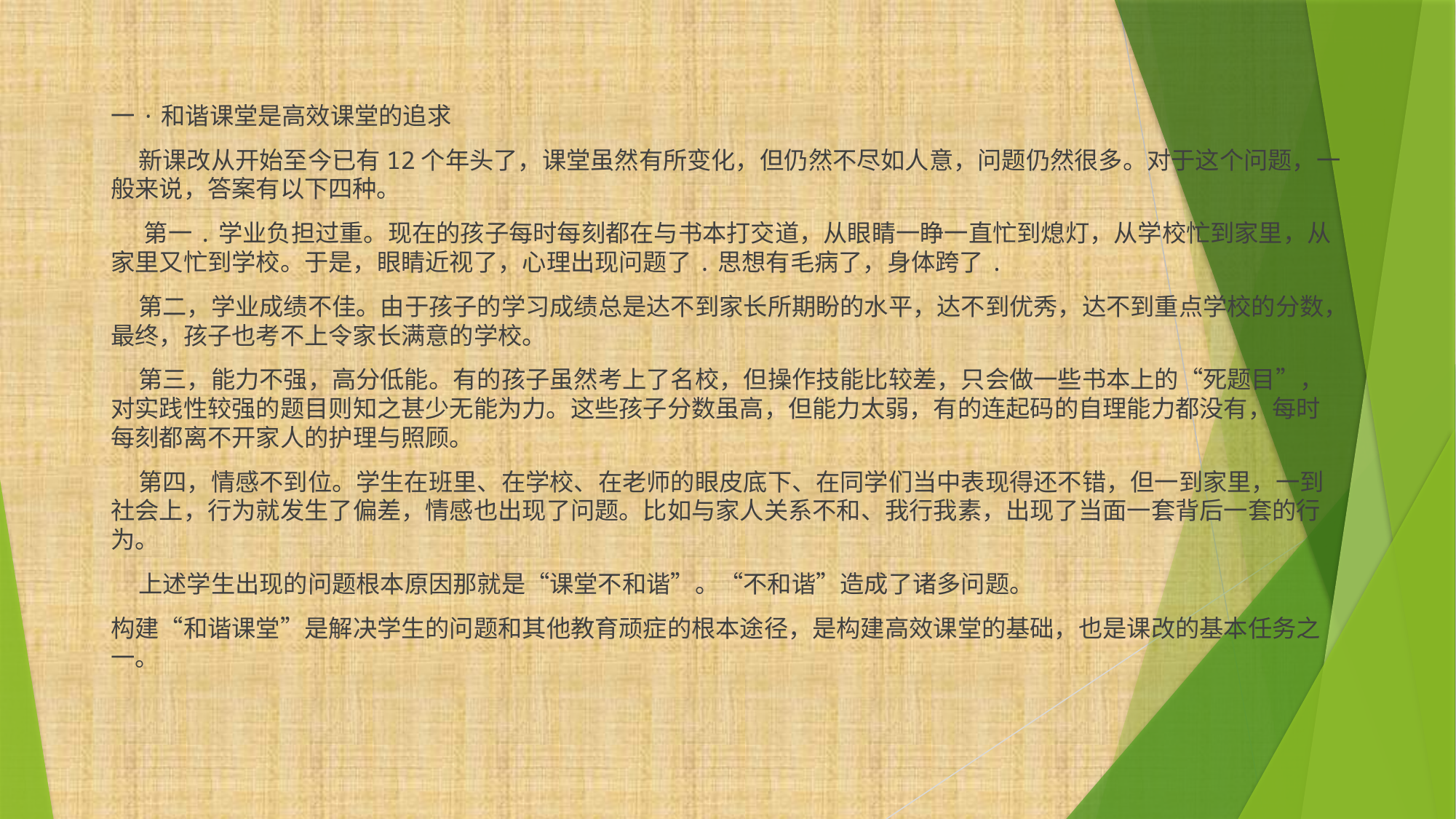

一·和谐课堂是高效课堂的追求
    新课改从开始至今已有12个年头了，课堂虽然有所变化，但仍然不尽如人意，问题仍然很多。对于这个问题，一般来说，答案有以下四种。
     第一.学业负担过重。现在的孩子每时每刻都在与书本打交道，从眼睛一睁一直忙到熄灯，从学校忙到家里，从家里又忙到学校。于是，眼睛近视了，心理出现问题了.思想有毛病了，身体跨了.
    第二，学业成绩不佳。由于孩子的学习成绩总是达不到家长所期盼的水平，达不到优秀，达不到重点学校的分数，最终，孩子也考不上令家长满意的学校。
    第三，能力不强，高分低能。有的孩子虽然考上了名校，但操作技能比较差，只会做一些书本上的“死题目”，对实践性较强的题目则知之甚少无能为力。这些孩子分数虽高，但能力太弱，有的连起码的自理能力都没有，每时每刻都离不开家人的护理与照顾。
    第四，情感不到位。学生在班里、在学校、在老师的眼皮底下、在同学们当中表现得还不错，但一到家里，一到社会上，行为就发生了偏差，情感也出现了问题。比如与家人关系不和、我行我素，出现了当面一套背后一套的行为。
    上述学生出现的问题根本原因那就是“课堂不和谐”。“不和谐”造成了诸多问题。
构建“和谐课堂”是解决学生的问题和其他教育顽症的根本途径，是构建高效课堂的基础，也是课改的基本任务之一。